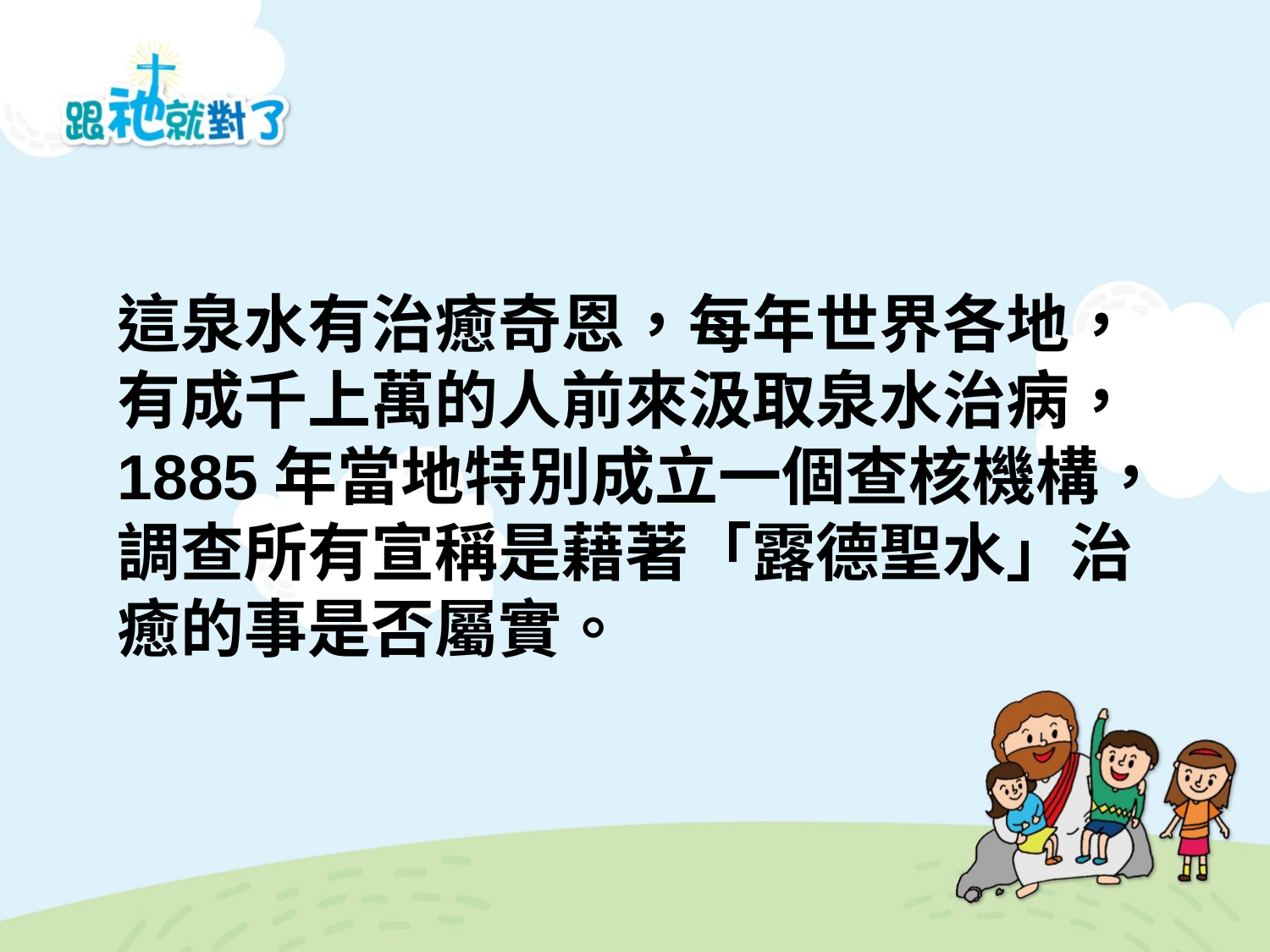

這泉水有治癒奇恩，每年世界各地，有成千上萬的人前來汲取泉水治病，1885年當地特別成立一個查核機構，調查所有宣稱是藉著「露德聖水」治癒的事是否屬實。